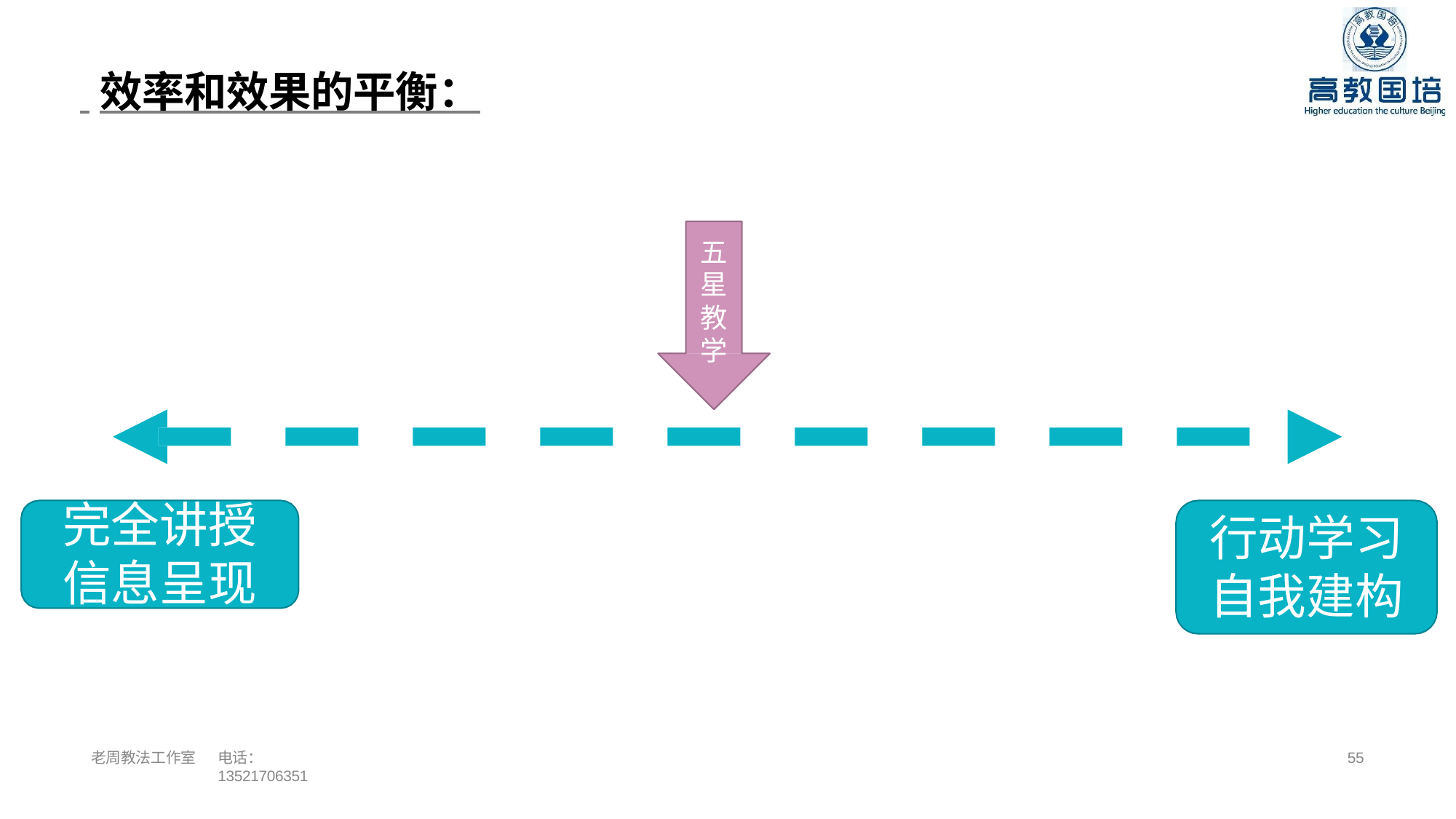

效率和效果的平衡：

五 星 教 学

完全讲授 信息呈现

行动学习 自我建构
老周教法工作室
电话：13521706351
55